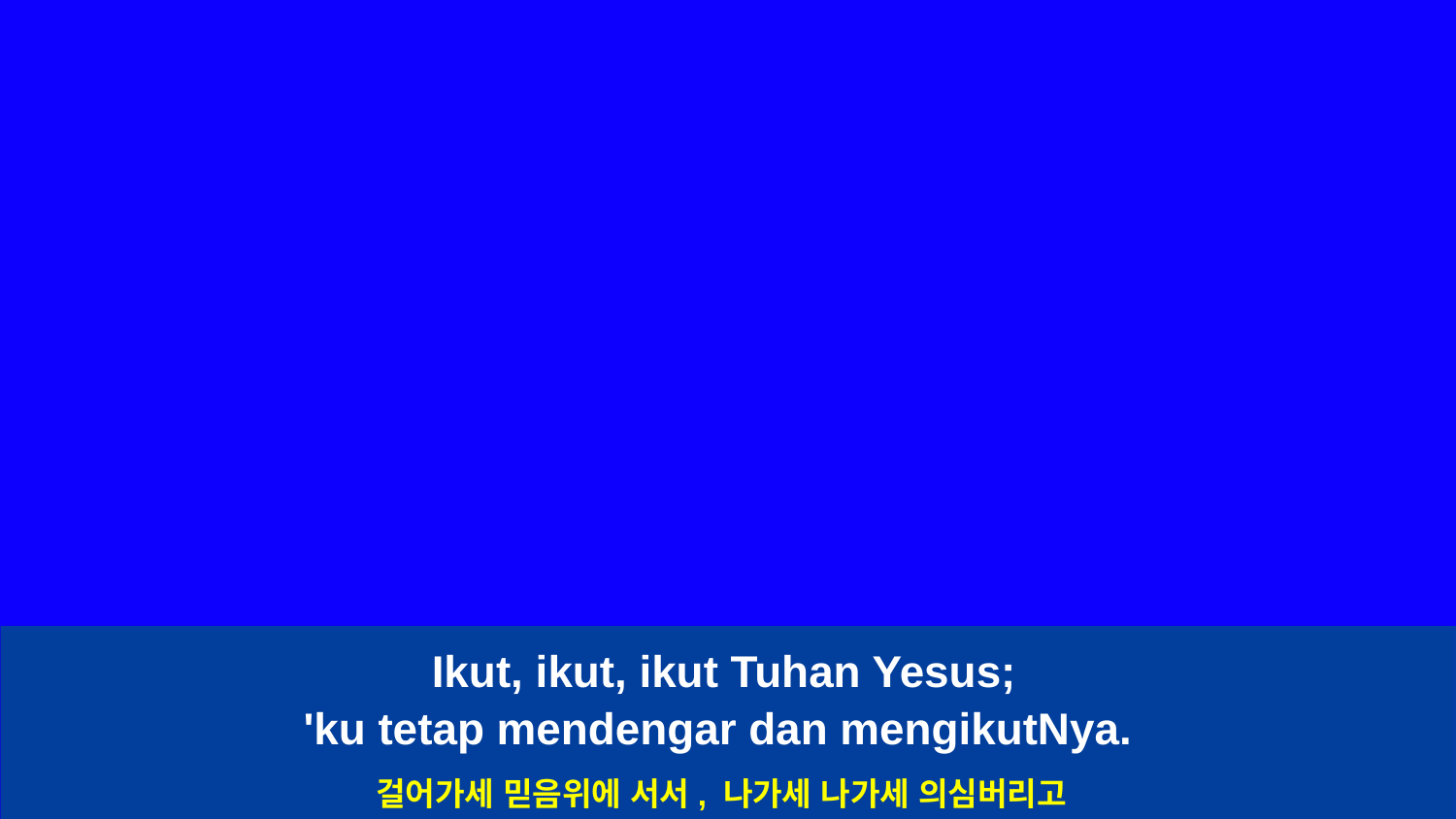

Ikut, ikut, ikut Tuhan Yesus;
'ku tetap mendengar dan mengikutNya.
걸어가세 믿음위에 서서, 나가세 나가세 의심버리고